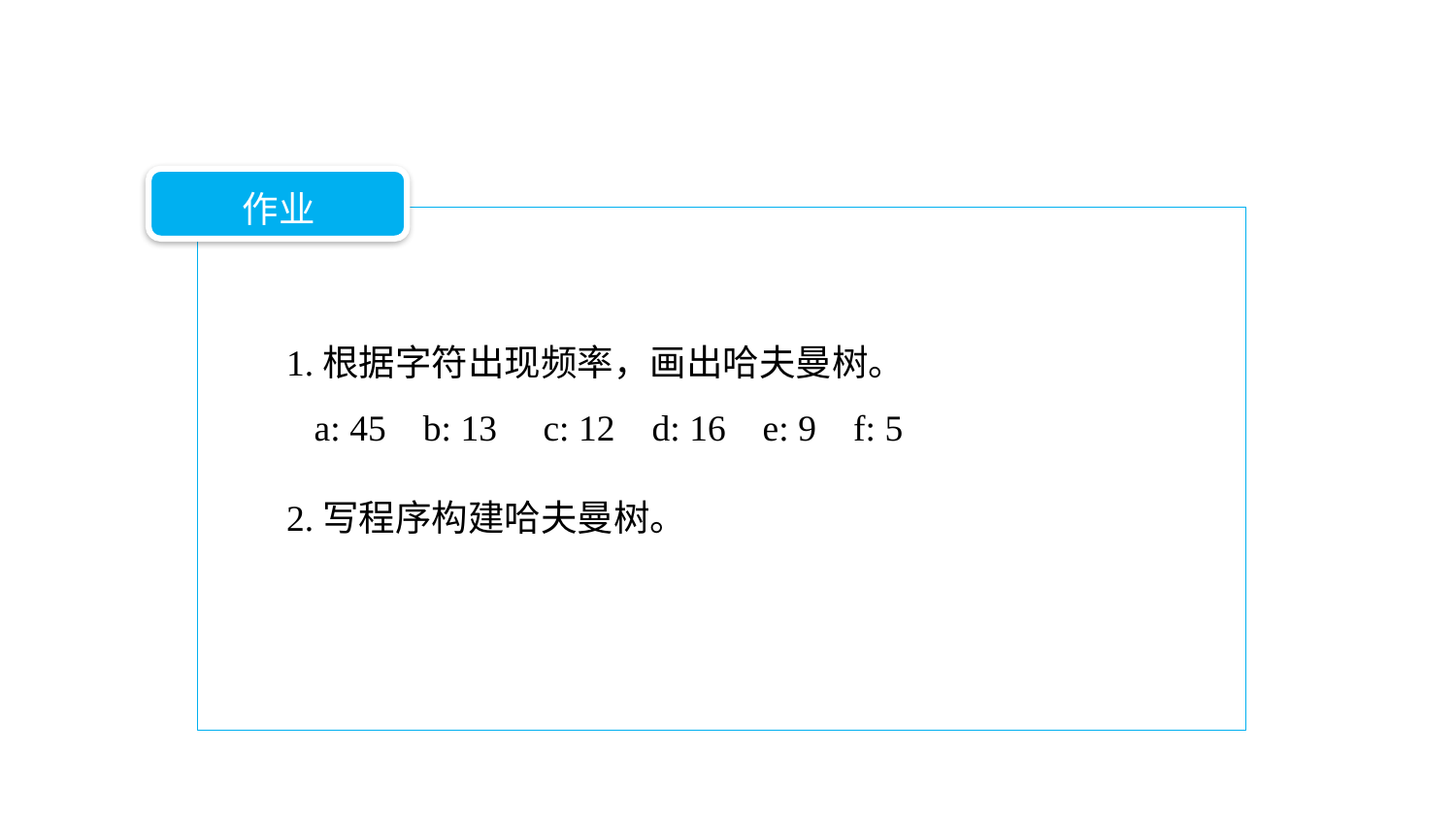

作业
1.根据字符出现频率，画出哈夫曼树。
   a: 45    b: 13     c: 12    d: 16    e: 9    f: 5

2.写程序构建哈夫曼树。
12